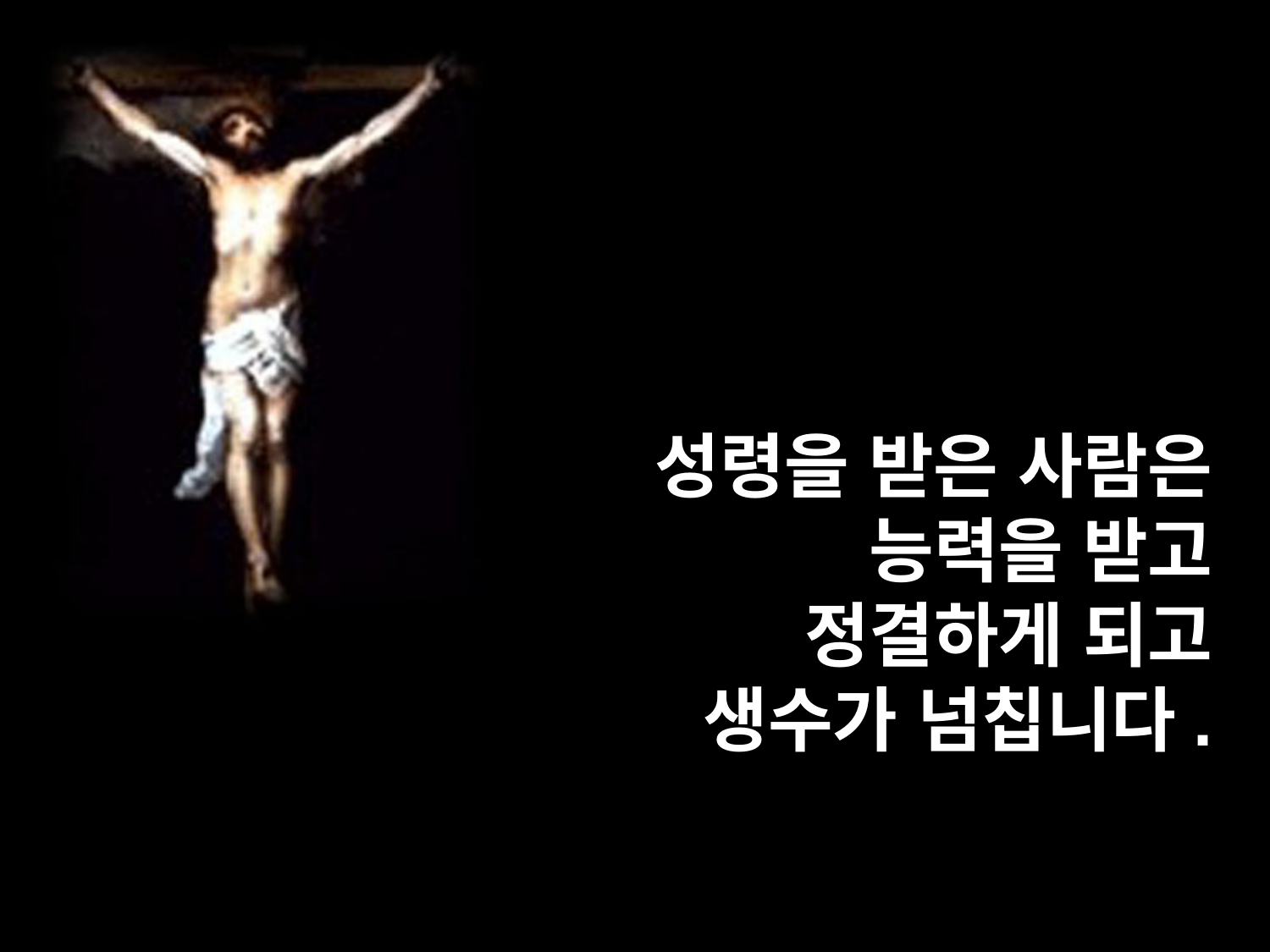

성령을 받은 사람은
능력을 받고
정결하게 되고
생수가 넘칩니다.